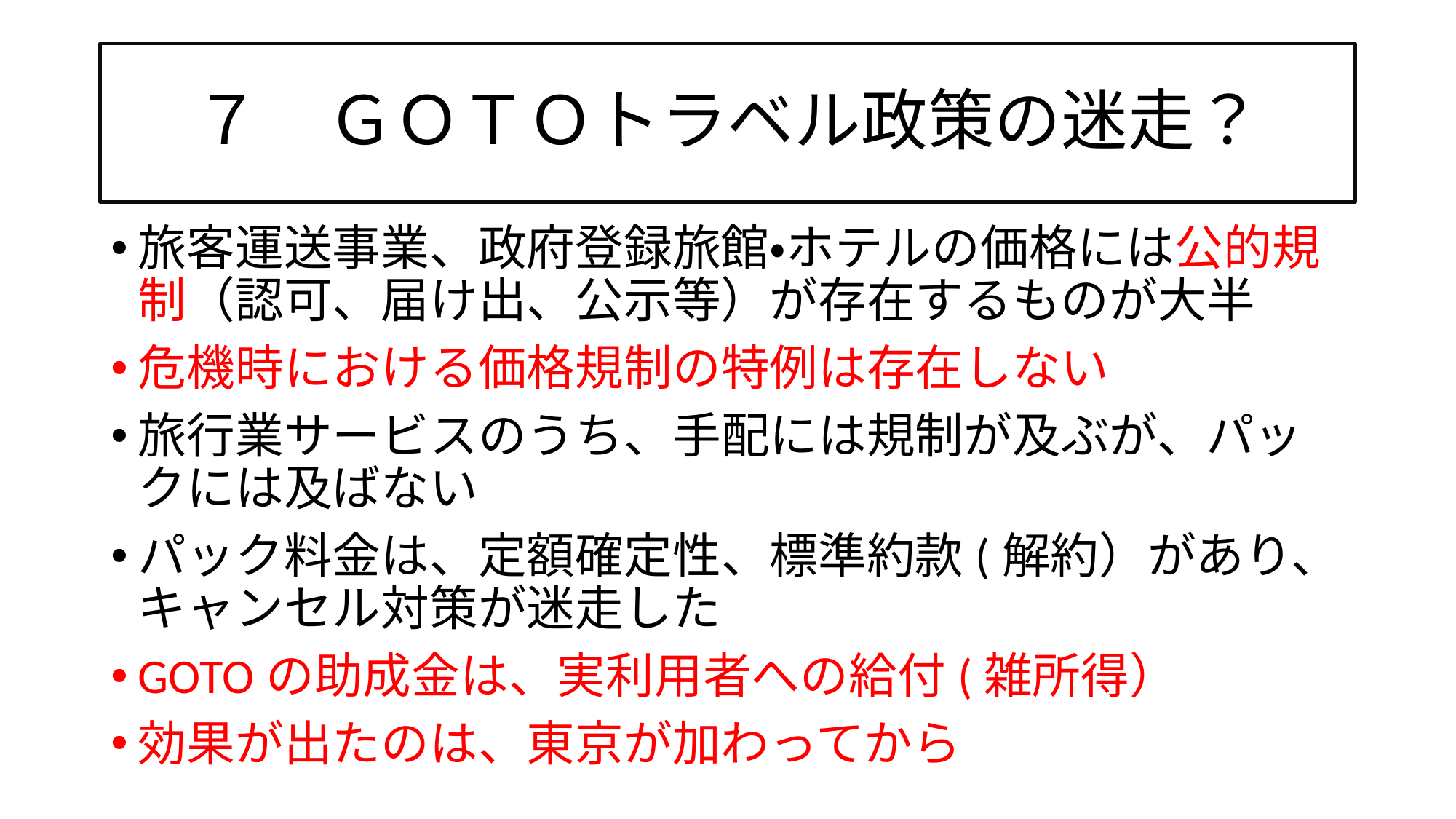

# ７　ＧＯＴＯトラベル政策の迷走？
旅客運送事業、政府登録旅館・ホテルの価格には公的規制（認可、届け出、公示等）が存在するものが大半
危機時における価格規制の特例は存在しない
旅行業サービスのうち、手配には規制が及ぶが、パックには及ばない
パック料金は、定額確定性、標準約款(解約）があり、キャンセル対策が迷走した
GOTOの助成金は、実利用者への給付(雑所得）
効果が出たのは、東京が加わってから